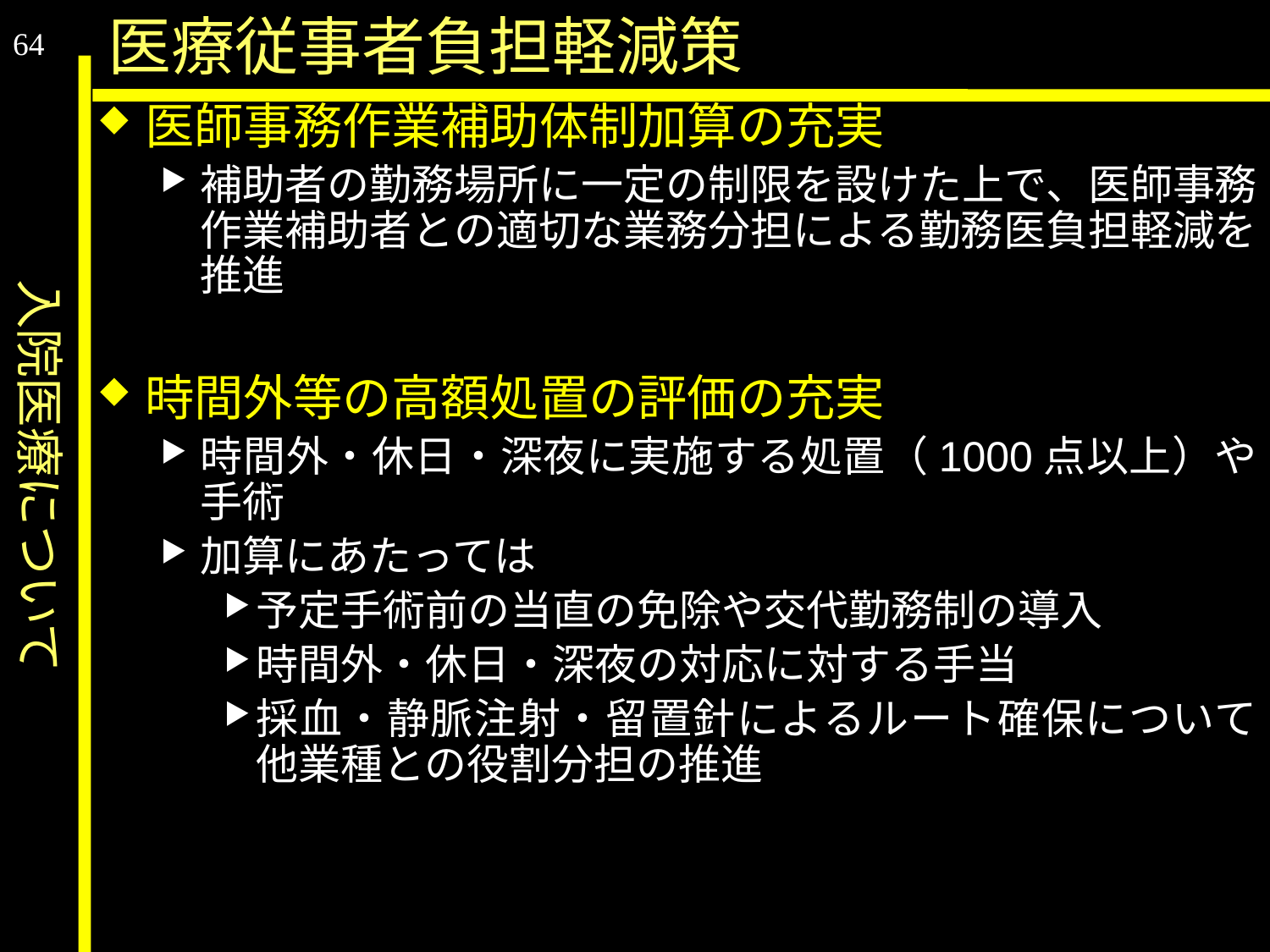

入院医療について
医療従事者負担軽減策
64

医師事務作業補助体制加算の充実
補助者の勤務場所に一定の制限を設けた上で、医師事務作業補助者との適切な業務分担による勤務医負担軽減を推進

時間外等の高額処置の評価の充実
時間外・休日・深夜に実施する処置（1000点以上）や手術
加算にあたっては
予定手術前の当直の免除や交代勤務制の導入
時間外・休日・深夜の対応に対する手当
採血・静脈注射・留置針によるルート確保について他業種との役割分担の推進